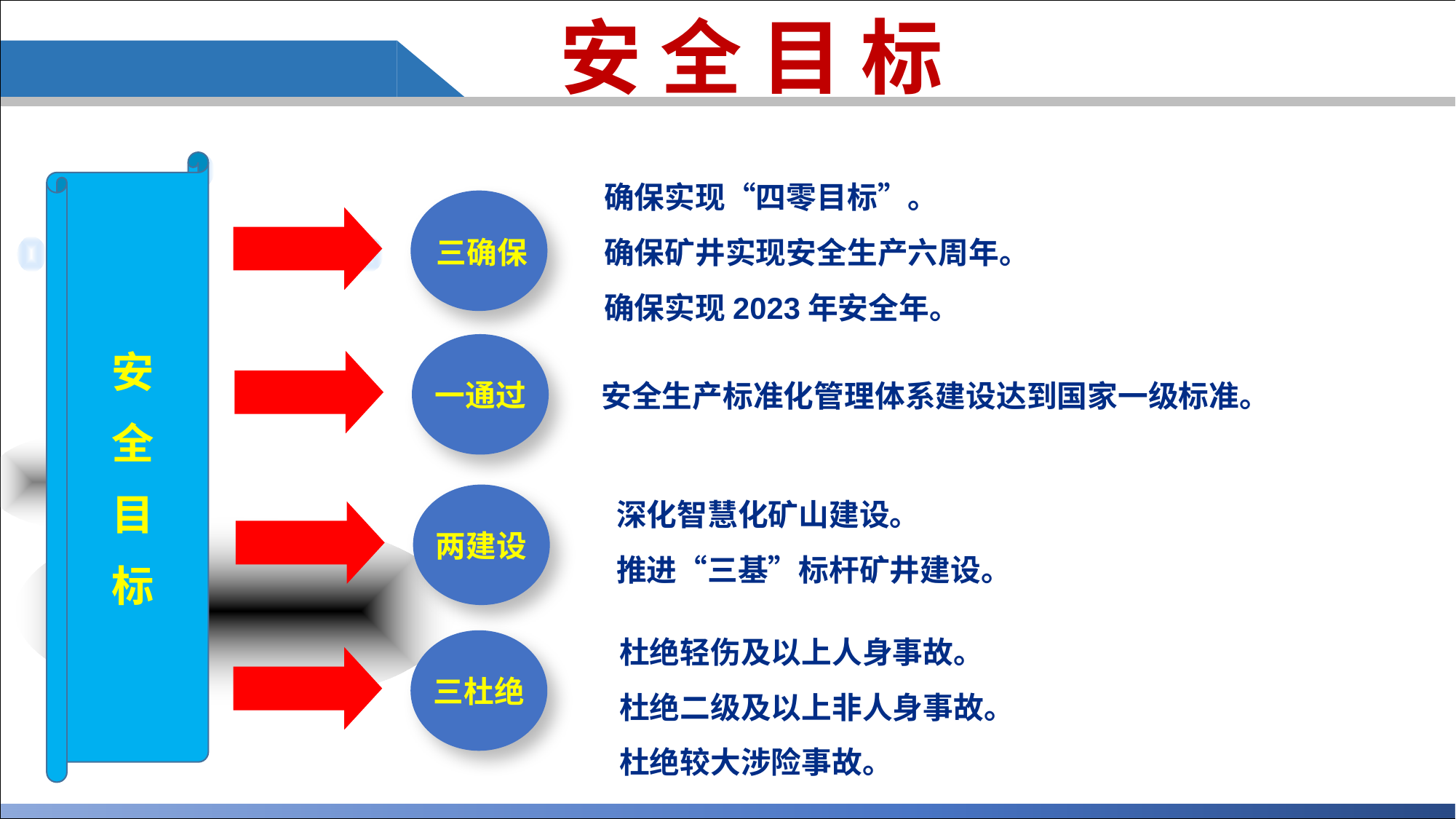

安 全 目 标

三确保

安
全
目
标
确保实现“四零目标”。
确保矿井实现安全生产六周年。
确保实现2023年安全年。

一通过
安全生产标准化管理体系建设达到国家一级标准。

两建设
深化智慧化矿山建设。
推进“三基”标杆矿井建设。

杜绝轻伤及以上人身事故。
杜绝二级及以上非人身事故。
杜绝较大涉险事故。

三杜绝